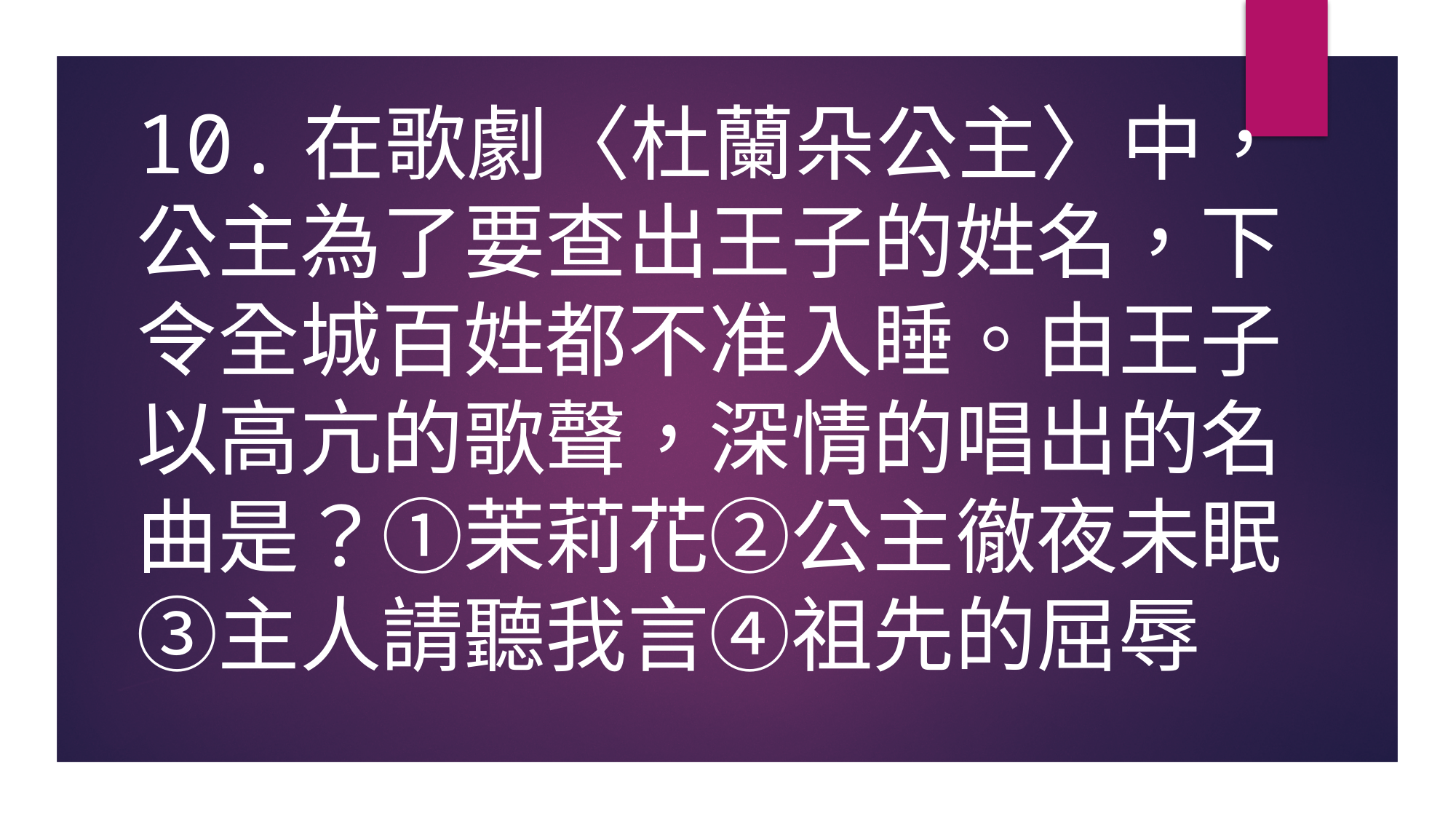

10.在歌劇〈杜蘭朵公主〉中，公主為了要查出王子的姓名，下令全城百姓都不准入睡。由王子以高亢的歌聲，深情的唱出的名曲是？①茉莉花②公主徹夜未眠③主人請聽我言④祖先的屈辱